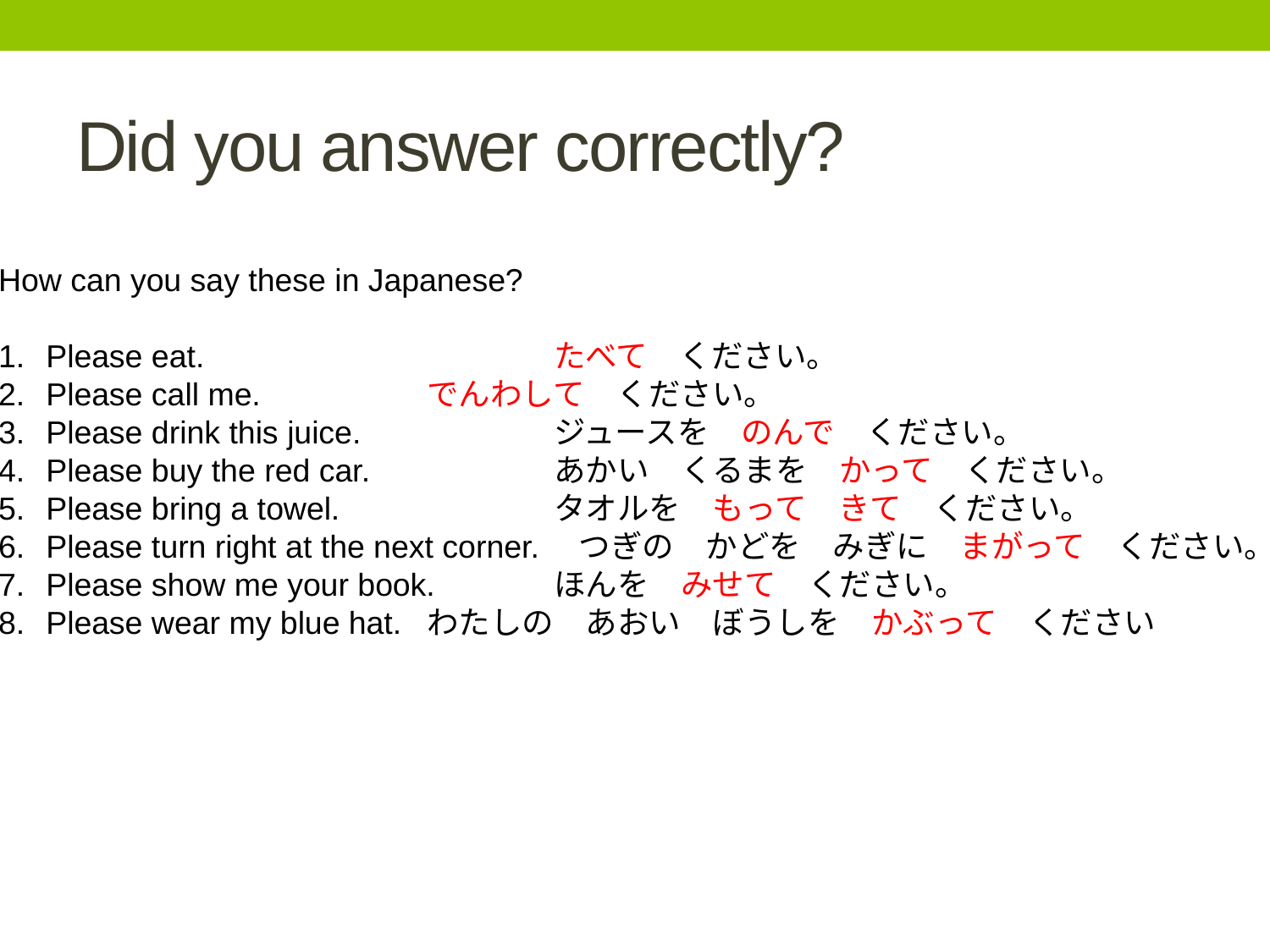

# Did you answer correctly?
How can you say these in Japanese?

Please eat.			たべて　ください。
Please call me.		でんわして　ください。
Please drink this juice.		ジュースを　のんで　ください。
Please buy the red car.		あかい　くるまを　かって　ください。
Please bring a towel.		タオルを　もって　きて　ください。
Please turn right at the next corner.　つぎの　かどを　みぎに　まがって　ください。
Please show me your book.	ほんを　みせて　ください。
Please wear my blue hat.	わたしの　あおい　ぼうしを　かぶって　ください